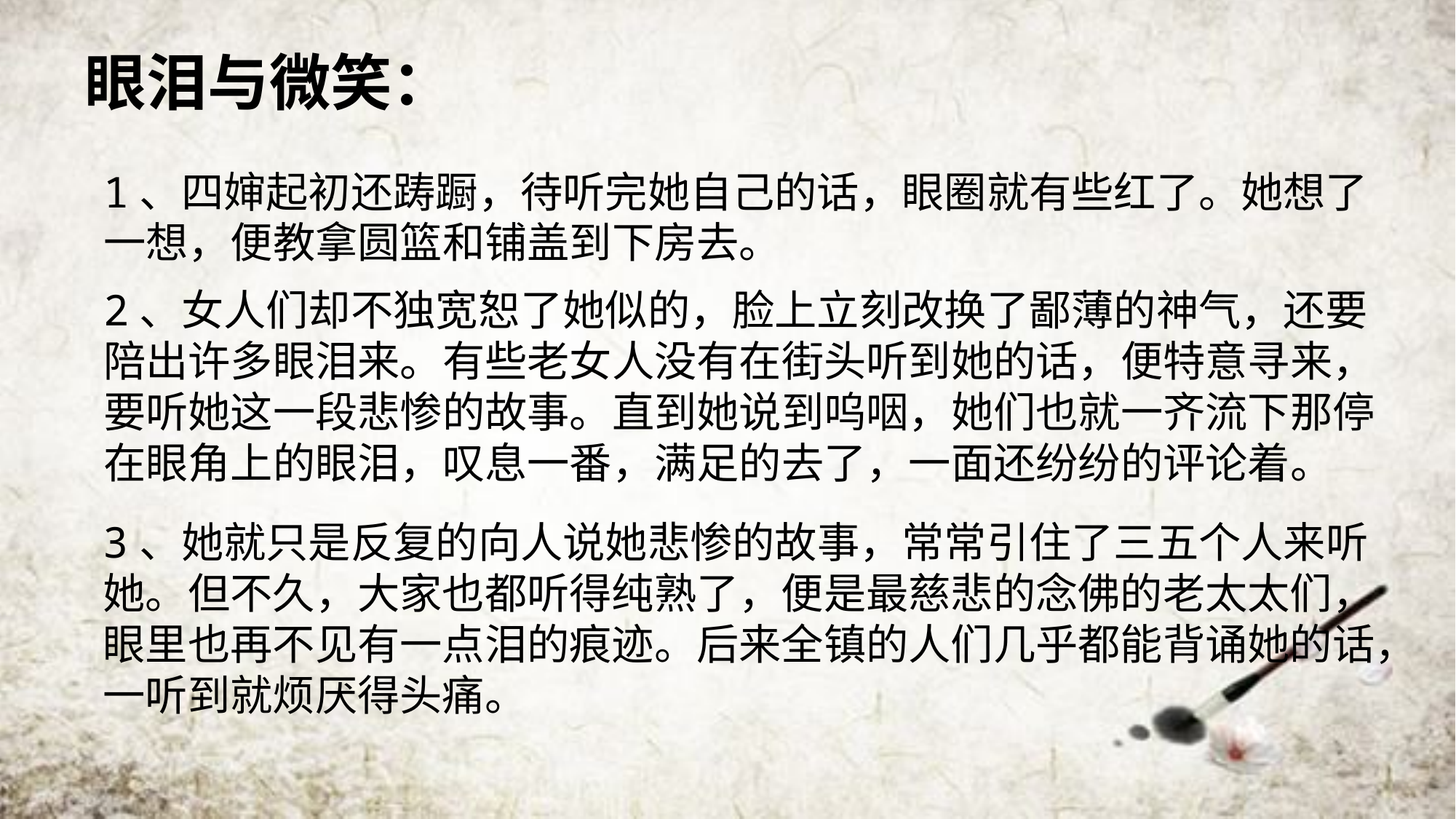

眼泪与微笑：

1、四婶起初还踌蹰，待听完她自己的话，眼圈就有些红了。她想了一想，便教拿圆篮和铺盖到下房去。
2、女人们却不独宽恕了她似的，脸上立刻改换了鄙薄的神气，还要陪出许多眼泪来。有些老女人没有在街头听到她的话，便特意寻来，要听她这一段悲惨的故事。直到她说到呜咽，她们也就一齐流下那停在眼角上的眼泪，叹息一番，满足的去了，一面还纷纷的评论着。
3、她就只是反复的向人说她悲惨的故事，常常引住了三五个人来听她。但不久，大家也都听得纯熟了，便是最慈悲的念佛的老太太们，眼里也再不见有一点泪的痕迹。后来全镇的人们几乎都能背诵她的话，一听到就烦厌得头痛。